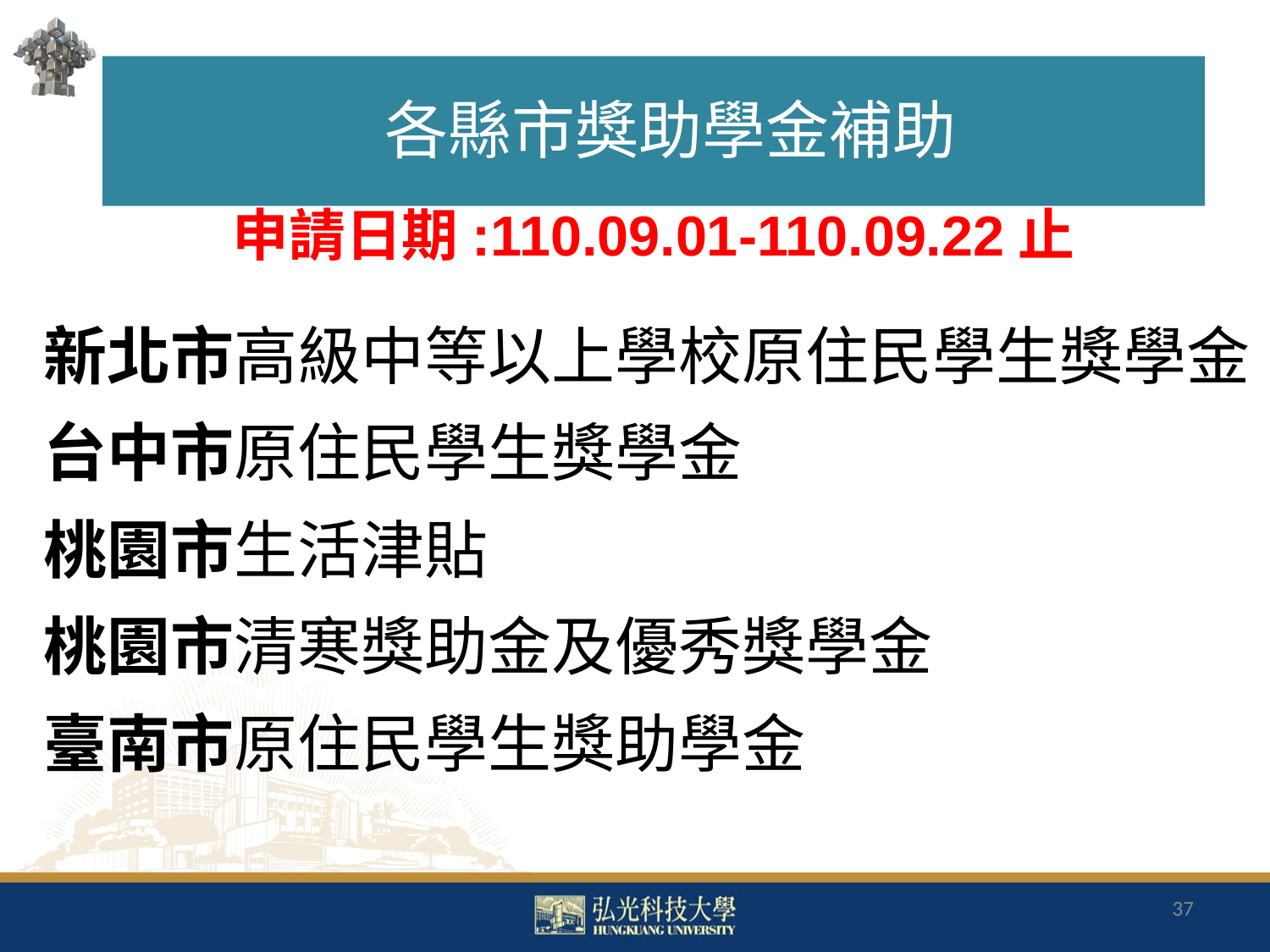

各縣市獎助學金補助
申請日期:110.09.01-110.09.22止
新北市高級中等以上學校原住民學生獎學金
台中市原住民學生獎學金
桃園市生活津貼
桃園市清寒獎助金及優秀獎學金
臺南市原住民學生獎助學金
37